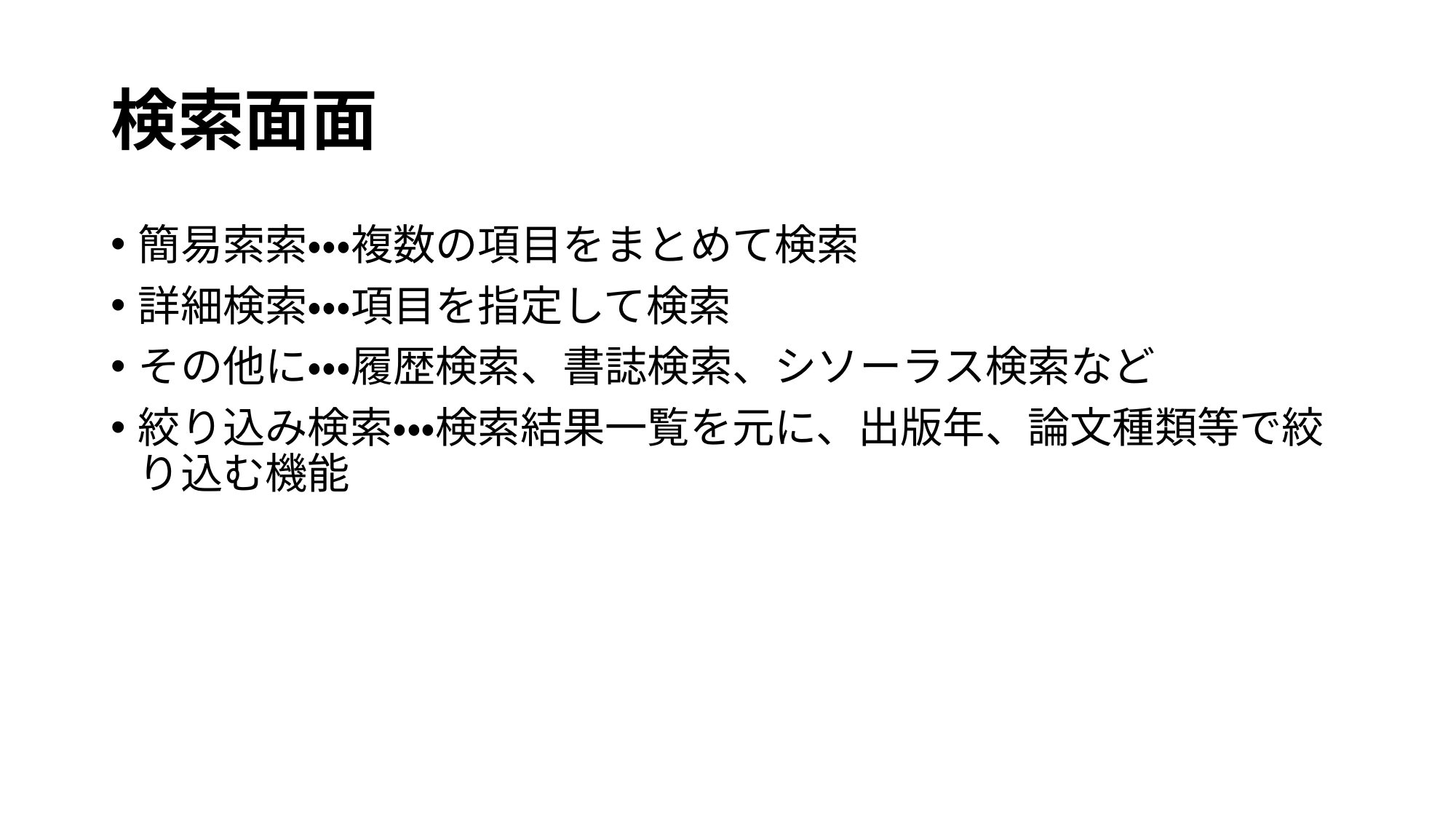

# 検索面面
簡易索索・・・複数の項目をまとめて検索
詳細検索・・・項目を指定して検索
その他に・・・履歴検索、書誌検索、シソーラス検索など
絞り込み検索・・・検索結果一覧を元に、出版年、論文種類等で絞り込む機能